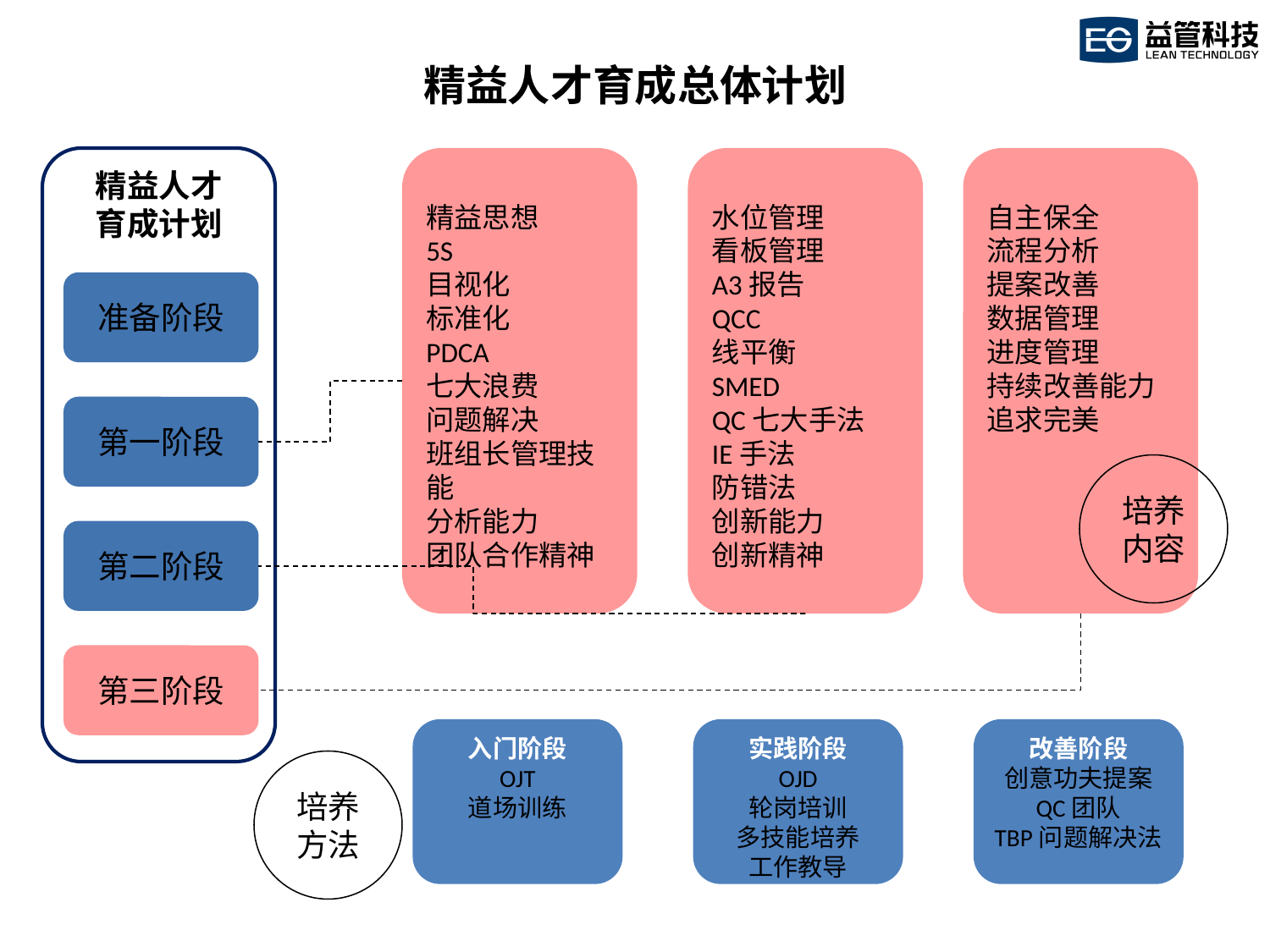

精益人才育成总体计划
精益人才
育成计划

精益思想
5S
目视化
标准化
PDCA
七大浪费
问题解决
班组长管理技能
分析能力
团队合作精神

水位管理
看板管理
A3报告
QCC
线平衡
SMED
QC七大手法
IE手法
防错法
创新能力
创新精神

自主保全
流程分析
提案改善
数据管理
进度管理
持续改善能力
追求完美

准备阶段
第一阶段
培养内容
第二阶段
第三阶段
入门阶段
OJT
道场训练
实践阶段
OJD
轮岗培训
多技能培养
工作教导
改善阶段
创意功夫提案
QC团队
TBP问题解决法

培养方法